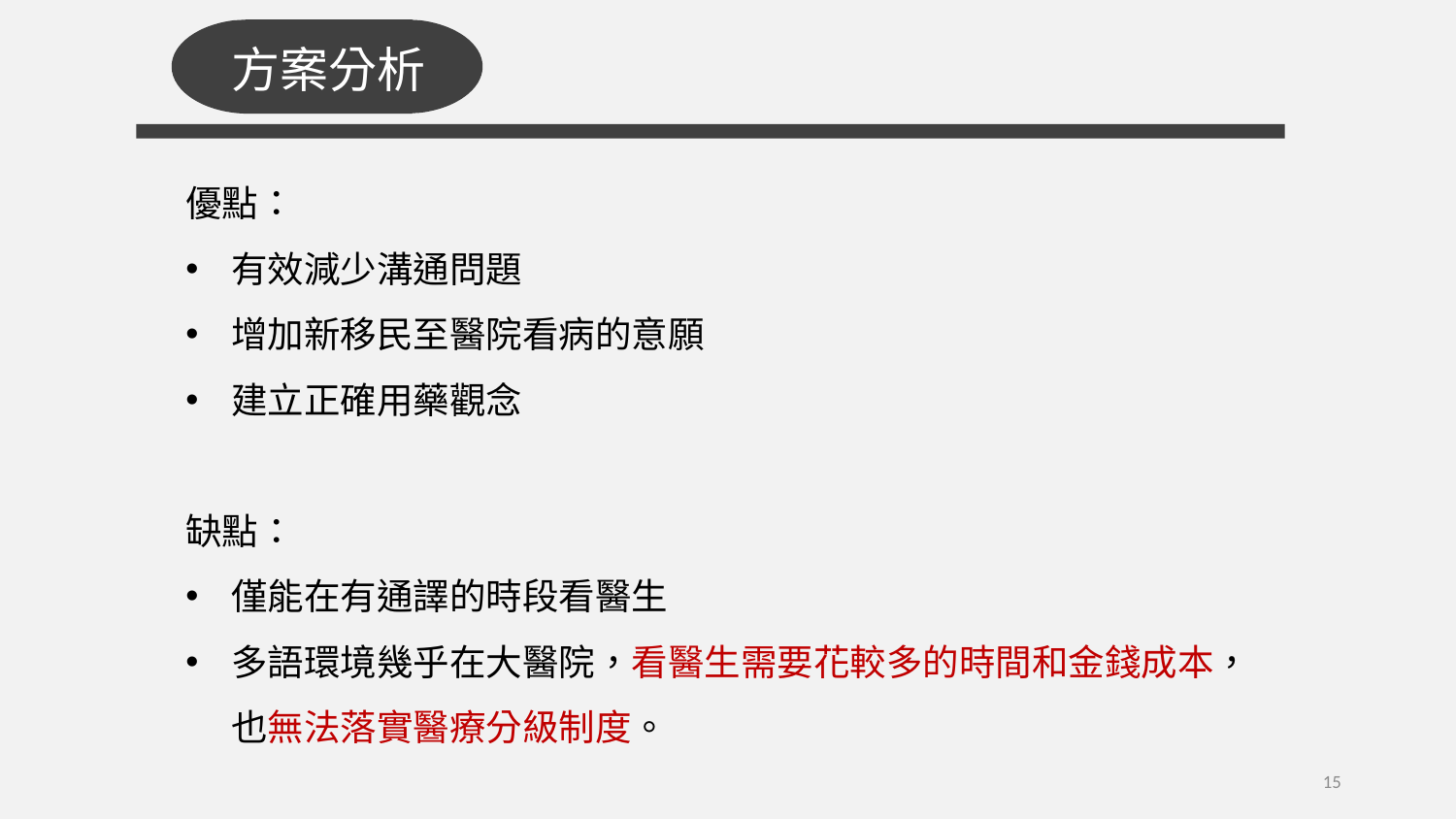

方案分析

優點：
有效減少溝通問題
增加新移民至醫院看病的意願
建立正確用藥觀念

缺點：
僅能在有通譯的時段看醫生
多語環境幾乎在大醫院，看醫生需要花較多的時間和金錢成本，也無法落實醫療分級制度。

15